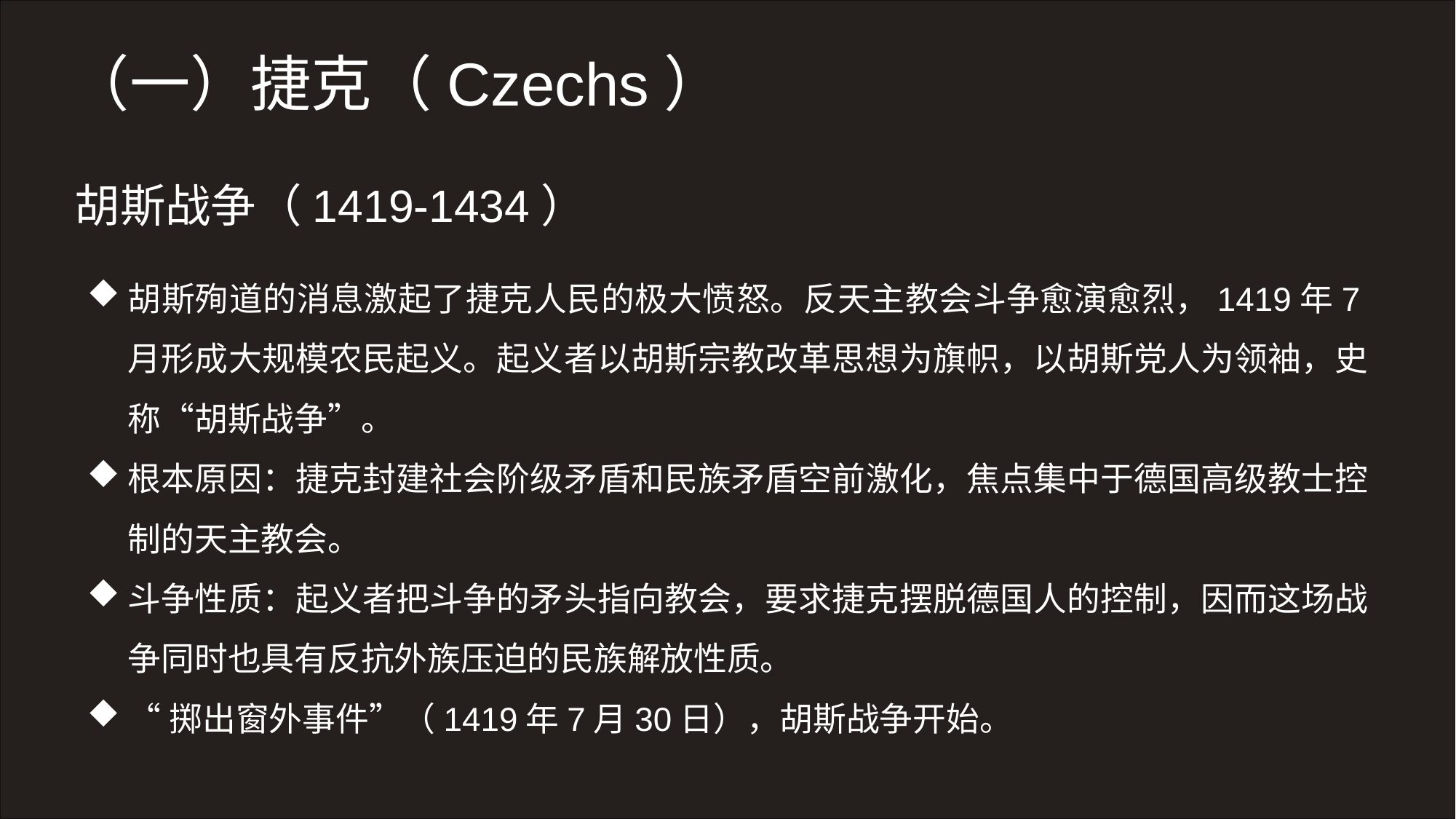

（一）捷克（Czechs）
胡斯战争（1419-1434）
胡斯殉道的消息激起了捷克人民的极大愤怒。反天主教会斗争愈演愈烈，1419年7月形成大规模农民起义。起义者以胡斯宗教改革思想为旗帜，以胡斯党人为领袖，史称“胡斯战争”。
根本原因：捷克封建社会阶级矛盾和民族矛盾空前激化，焦点集中于德国高级教士控制的天主教会。
斗争性质：起义者把斗争的矛头指向教会，要求捷克摆脱德国人的控制，因而这场战争同时也具有反抗外族压迫的民族解放性质。
“掷出窗外事件”（1419年7月30日），胡斯战争开始。